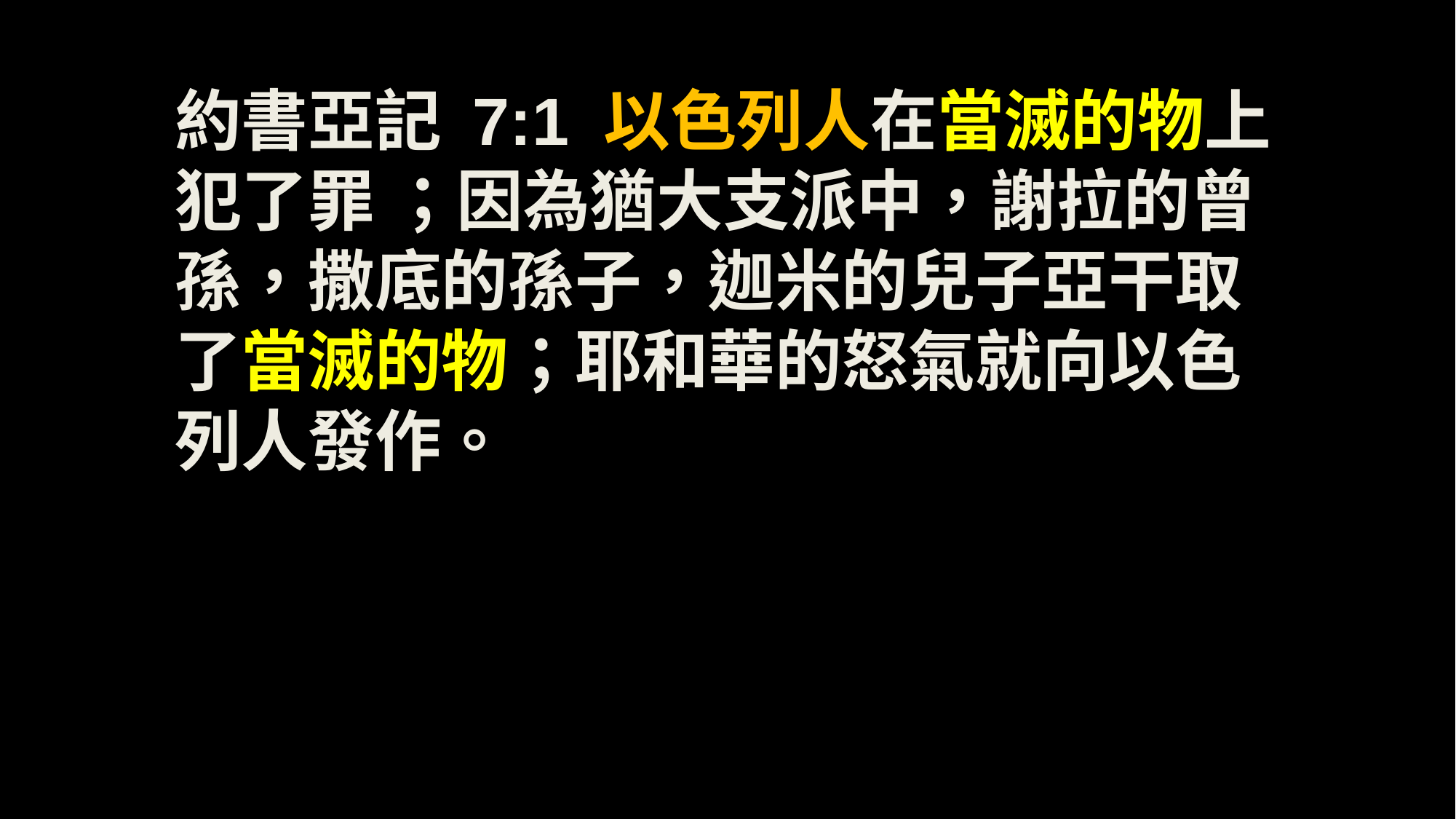

約書亞記 7:1 以色列人在當滅的物上犯了罪 ；因為猶大支派中，謝拉的曾孫，撒底的孫子，迦米的兒子亞干取了當滅的物；耶和華的怒氣就向以色列人發作。